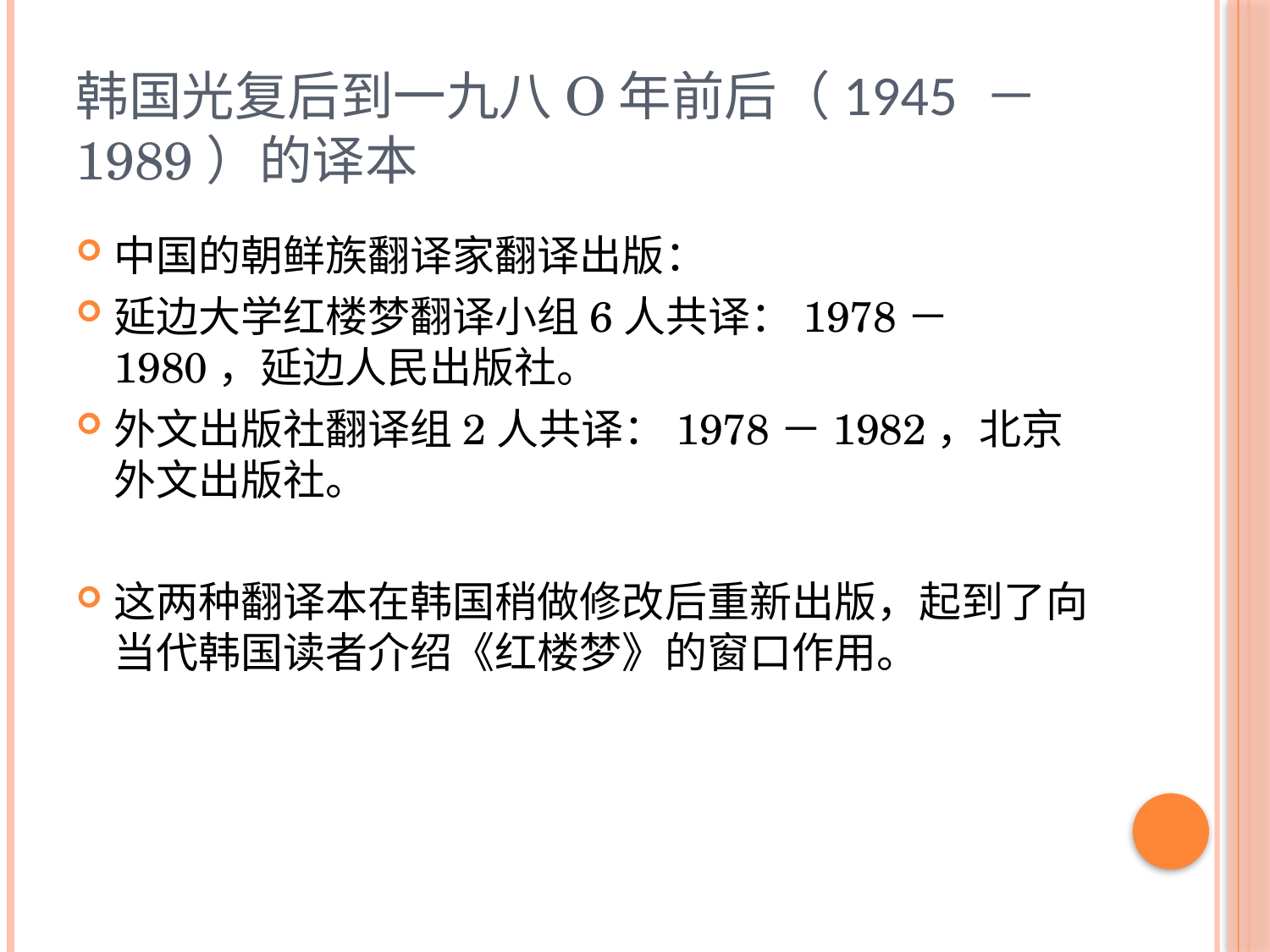

# 韩国光复后到一九八O年前后（1945 －1989）的译本
中国的朝鲜族翻译家翻译出版：
延边大学红楼梦翻译小组6人共译：1978－1980，延边人民出版社。
外文出版社翻译组2人共译：1978－1982，北京外文出版社。

这两种翻译本在韩国稍做修改后重新出版，起到了向当代韩国读者介绍《红楼梦》的窗口作用。